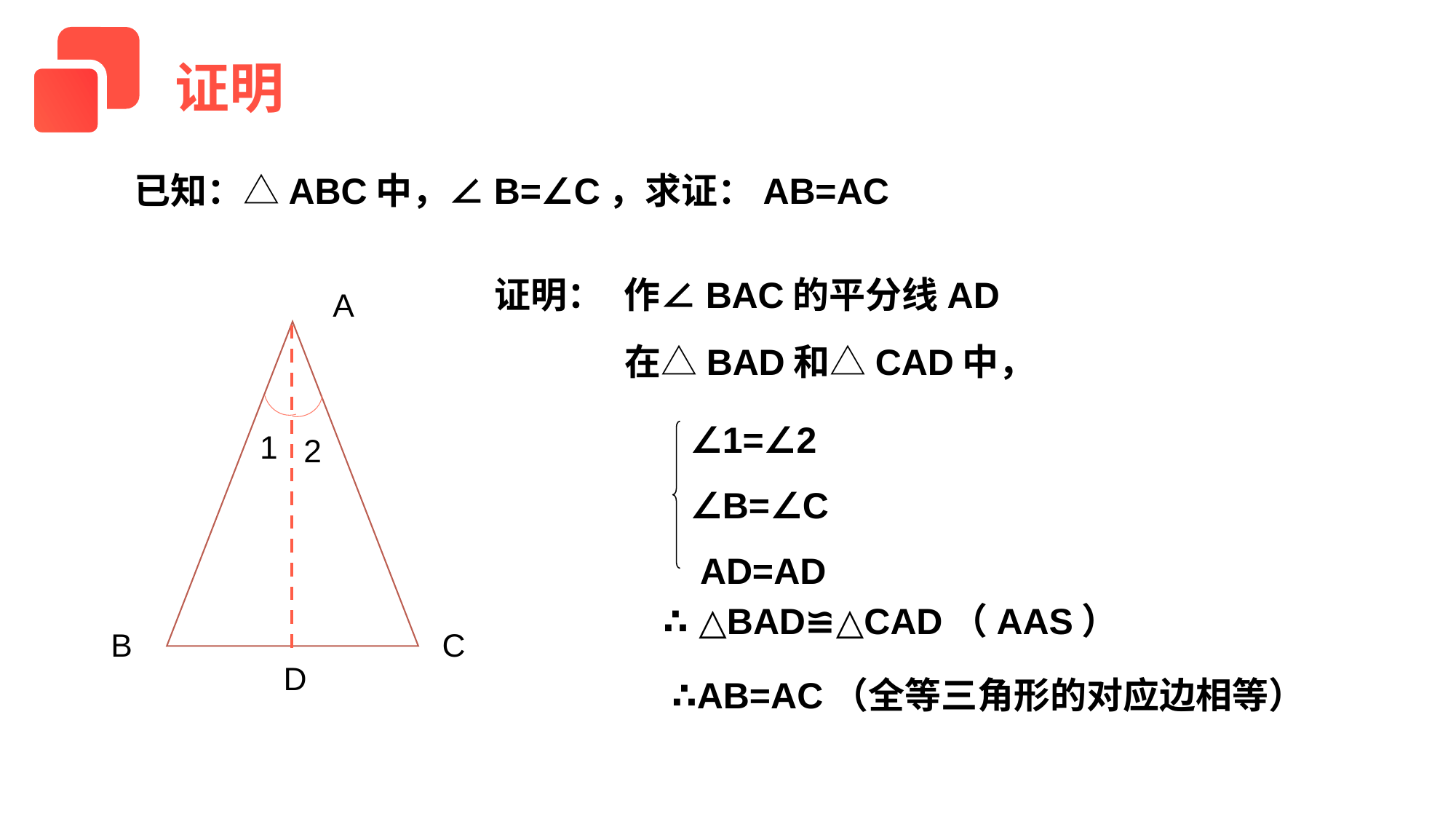

证明
已知：△ABC中，∠B=∠C，求证：AB=AC
证明：
作∠BAC的平分线AD
A

1
2
D
在△BAD和△CAD中，
∠1=∠2
∠B=∠C
 AD=AD

∴ △BAD≌△CAD（AAS）
B
C
∴AB=AC（全等三角形的对应边相等）